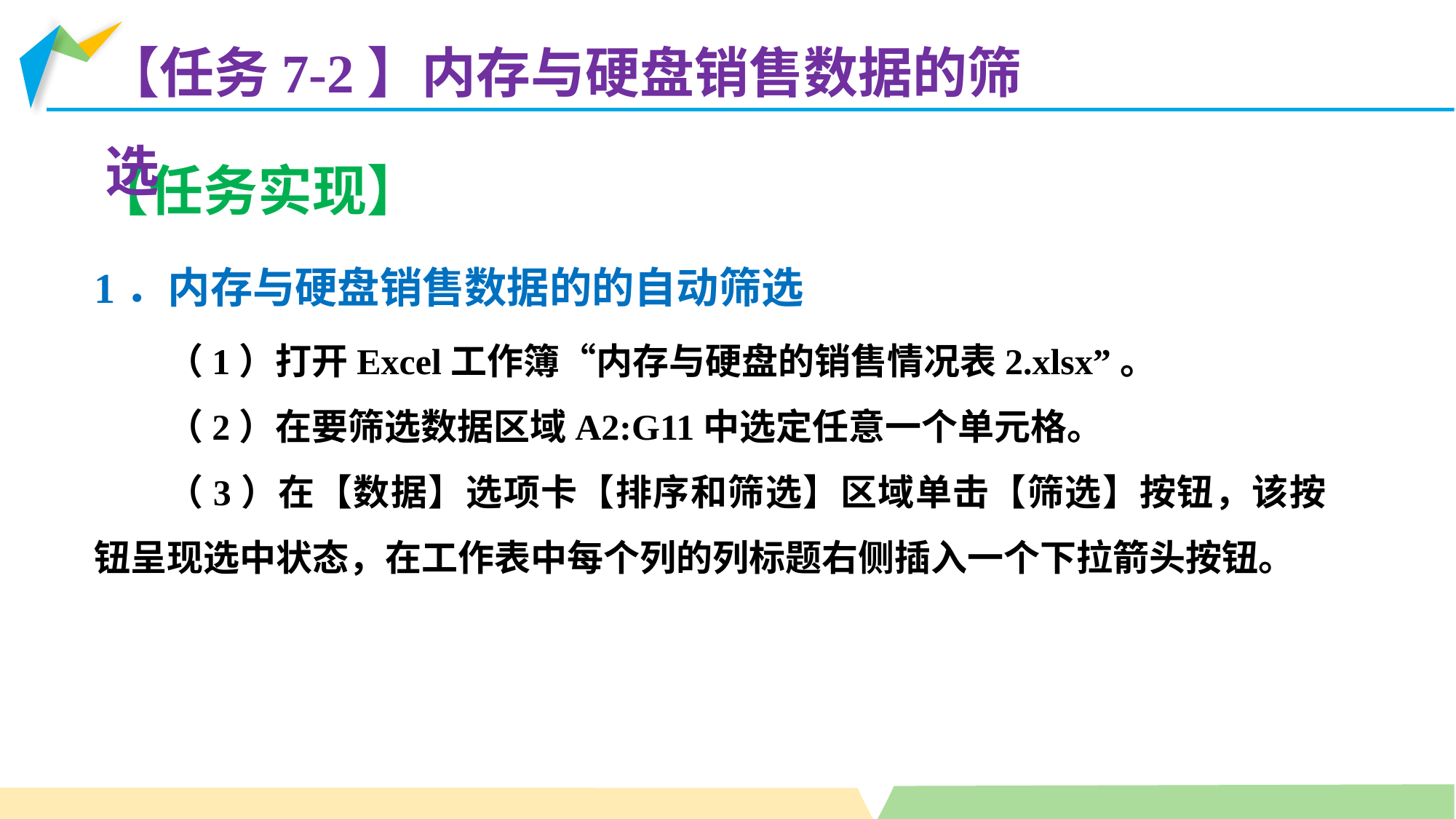

【任务7-2】内存与硬盘销售数据的筛选
【任务实现】
1．内存与硬盘销售数据的的自动筛选
（1）打开Excel工作簿“内存与硬盘的销售情况表2.xlsx”。
（2）在要筛选数据区域A2:G11中选定任意一个单元格。
（3）在【数据】选项卡【排序和筛选】区域单击【筛选】按钮，该按钮呈现选中状态，在工作表中每个列的列标题右侧插入一个下拉箭头按钮。